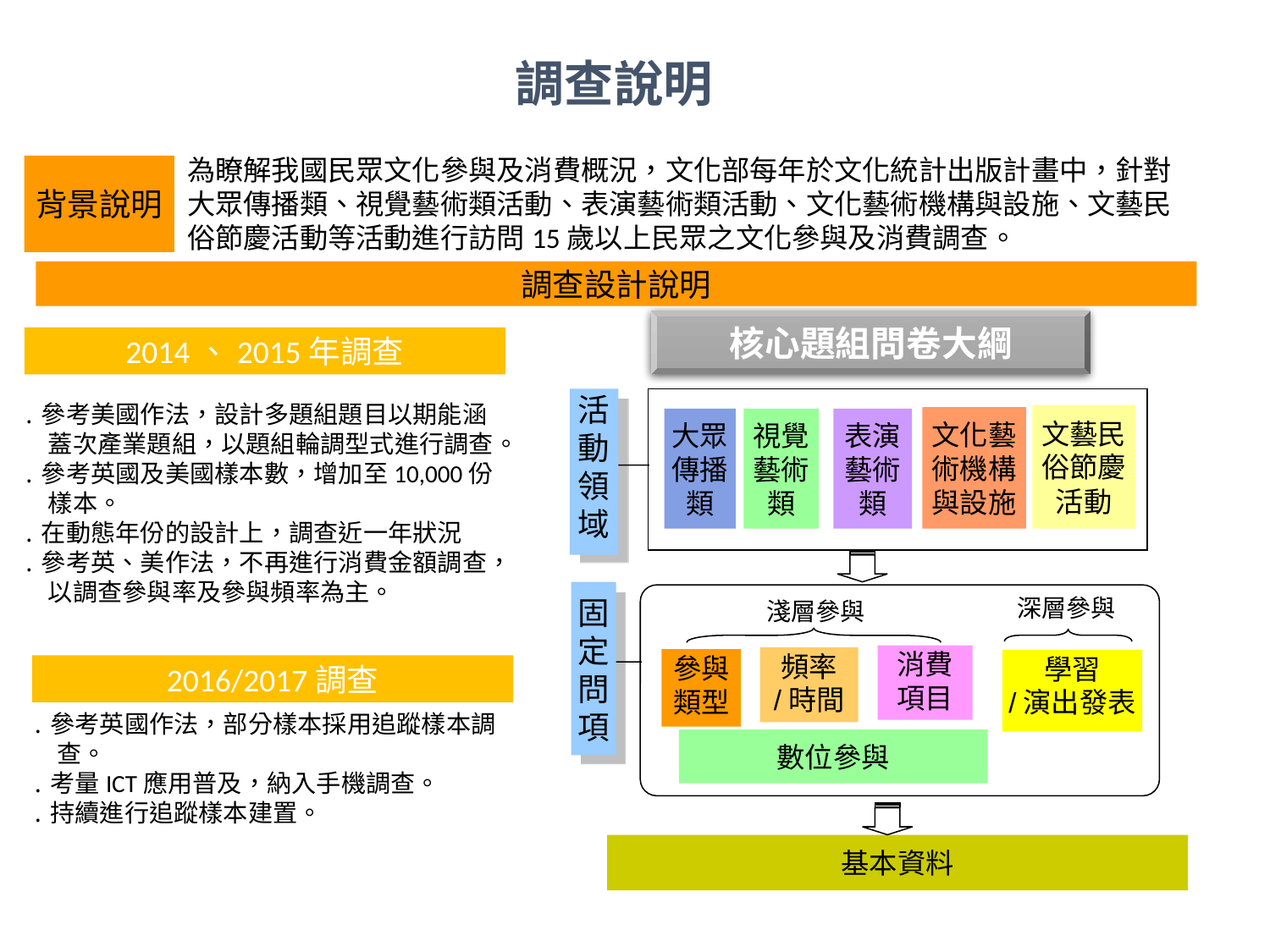

調查說明
為瞭解我國民眾文化參與及消費概況，文化部每年於文化統計出版計畫中，針對大眾傳播類、視覺藝術類活動、表演藝術類活動、文化藝術機構與設施、文藝民俗節慶活動等活動進行訪問15歲以上民眾之文化參與及消費調查。
背景說明
調查設計說明
核心題組問卷大綱
2014、2015年調查
活動領域

․參考美國作法，設計多題組題目以期能涵蓋次產業題組，以題組輪調型式進行調查。
․參考英國及美國樣本數，增加至10,000份樣本。
․在動態年份的設計上，調查近一年狀況
․參考英、美作法，不再進行消費金額調查，以調查參與率及參與頻率為主。
文藝民俗節慶活動
文化藝術機構與設施
大眾傳播類
視覺藝術類
表演藝術類

固定問項

深層參與
淺層參與
消費
項目
頻率
/時間
參與
類型
學習
/演出發表
2016/2017調查

․參考英國作法，部分樣本採用追蹤樣本調查。
․考量ICT應用普及，納入手機調查。
․持續進行追蹤樣本建置。
數位參與

基本資料